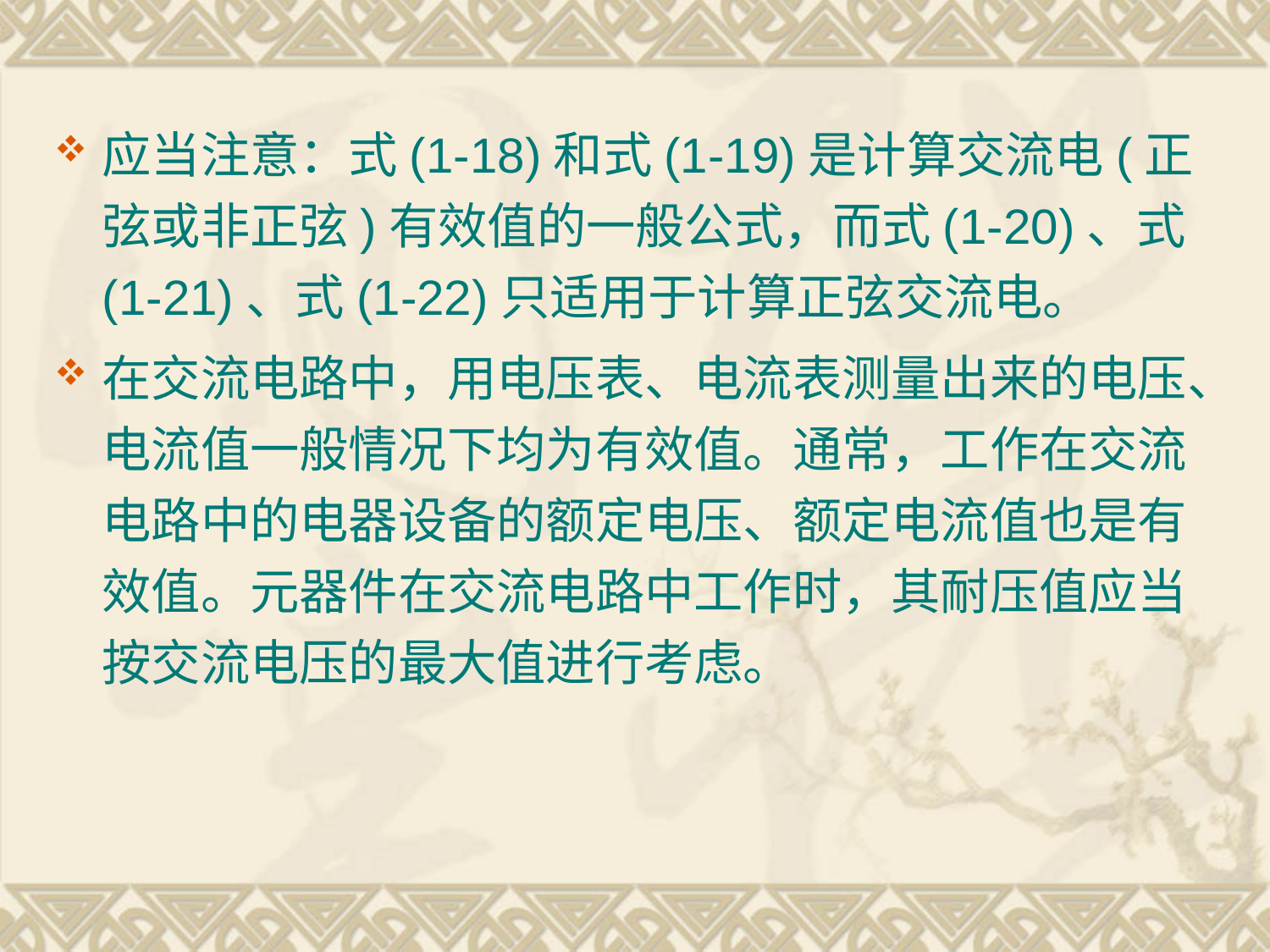

应当注意：式(1-18)和式(1-19)是计算交流电(正弦或非正弦)有效值的一般公式，而式(1-20)、式(1-21)、式(1-22)只适用于计算正弦交流电。
在交流电路中，用电压表、电流表测量出来的电压、电流值一般情况下均为有效值。通常，工作在交流电路中的电器设备的额定电压、额定电流值也是有效值。元器件在交流电路中工作时，其耐压值应当按交流电压的最大值进行考虑。